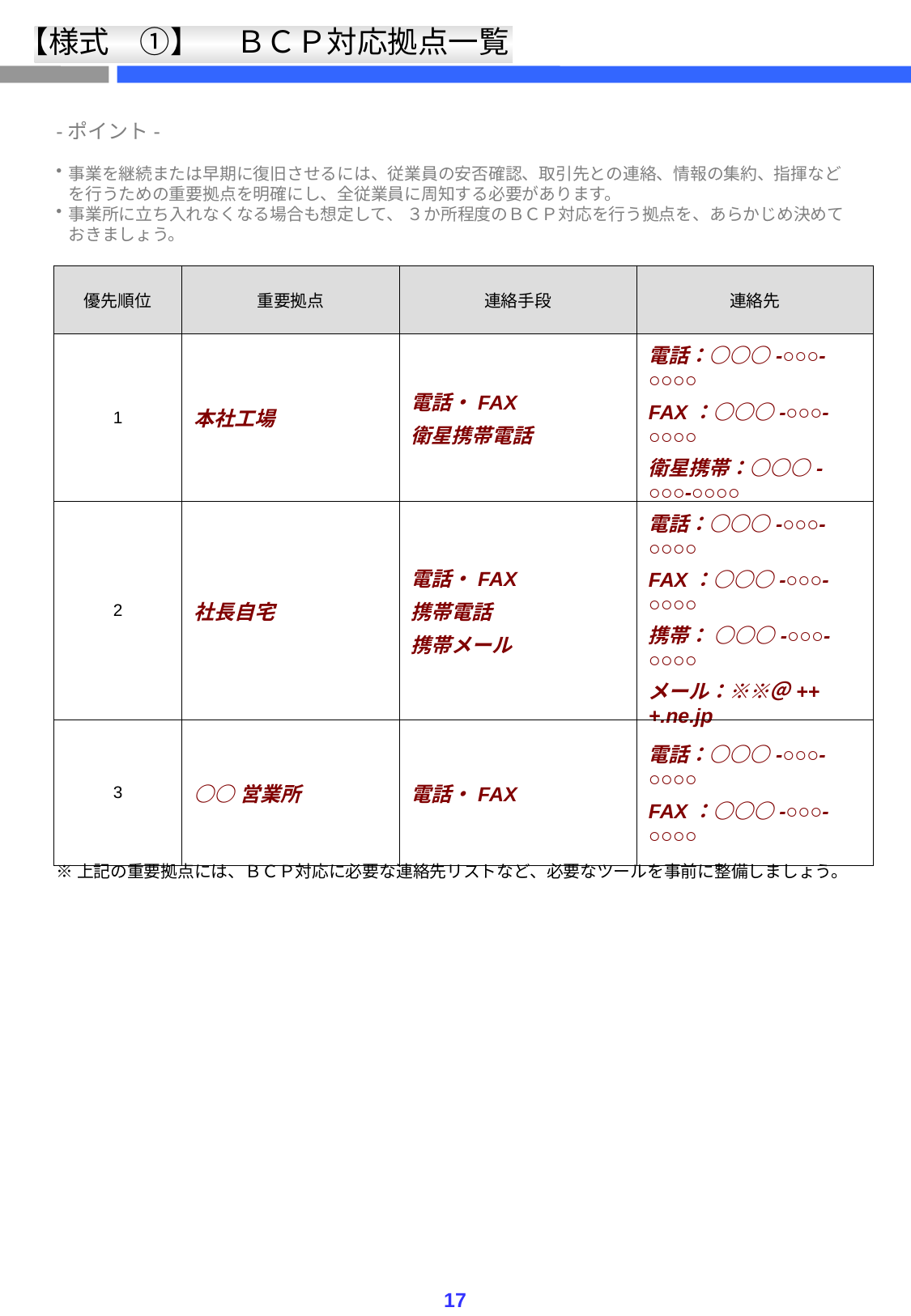

【様式　①】
ＢＣＰ対応拠点一覧

-ポイント-

事業を継続または早期に復旧させるには、従業員の安否確認、取引先との連絡、情報の集約、指揮などを行うための重要拠点を明確にし、全従業員に周知する必要があります。
事業所に立ち入れなくなる場合も想定して、 ３か所程度のＢＣＰ対応を行う拠点を、あらかじめ決めておきましょう。
| 優先順位 | 重要拠点 | 連絡手段 | 連絡先 |
| --- | --- | --- | --- |
| 1 | 本社工場 | 電話・FAX 衛星携帯電話 | 電話：○○○-○○○-○○○○ FAX：○○○-○○○-○○○○ 衛星携帯：○○○-○○○-○○○○ |
| 2 | 社長自宅 | 電話・FAX 携帯電話 携帯メール | 電話：○○○-○○○-○○○○ FAX：○○○-○○○-○○○○ 携帯： ○○○-○○○-○○○○ メール：※※＠+++.ne.jp |
| 3 | ○○営業所 | 電話・FAX | 電話：○○○-○○○-○○○○ FAX：○○○-○○○-○○○○ |
※上記の重要拠点には、ＢＣＰ対応に必要な連絡先リストなど、必要なツールを事前に整備しましょう。
17